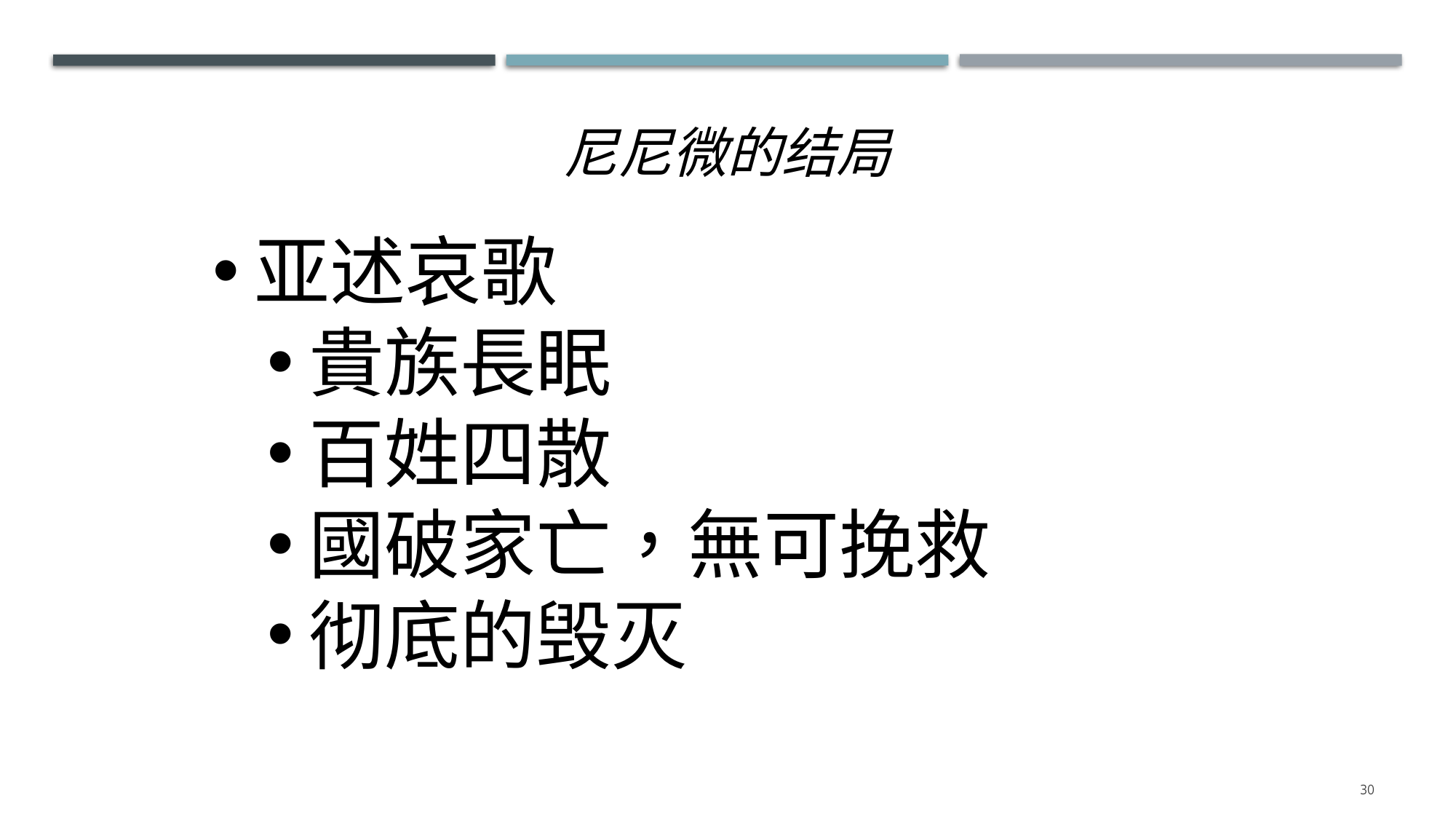

尼尼微的结局

亚述哀歌
貴族長眠
百姓四散
國破家亡，無可挽救
彻底的毁灭
30